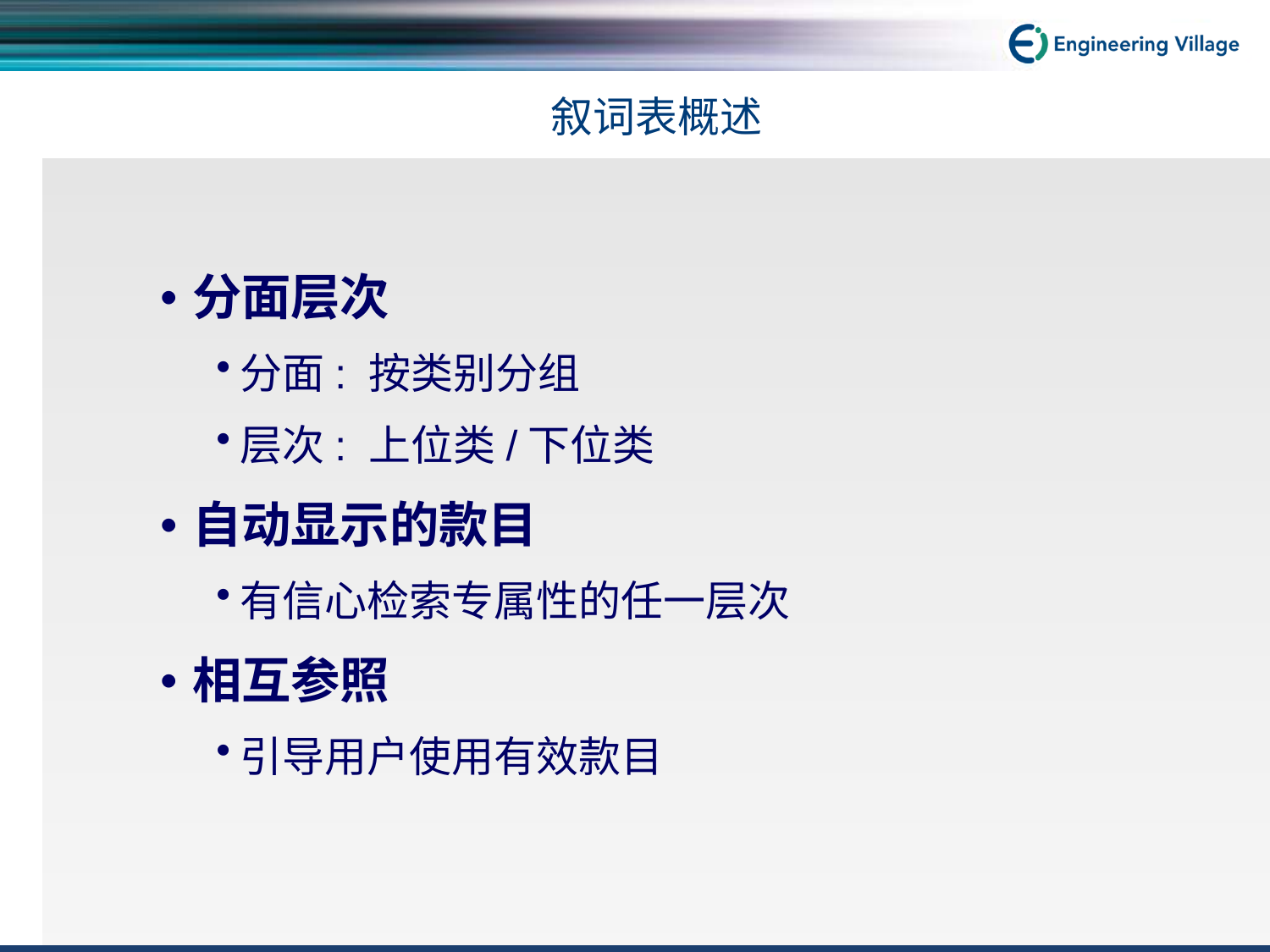

# 叙词表概述

分面层次
分面: 按类别分组
层次: 上位类/下位类
自动显示的款目
有信心检索专属性的任一层次
相互参照
引导用户使用有效款目

41